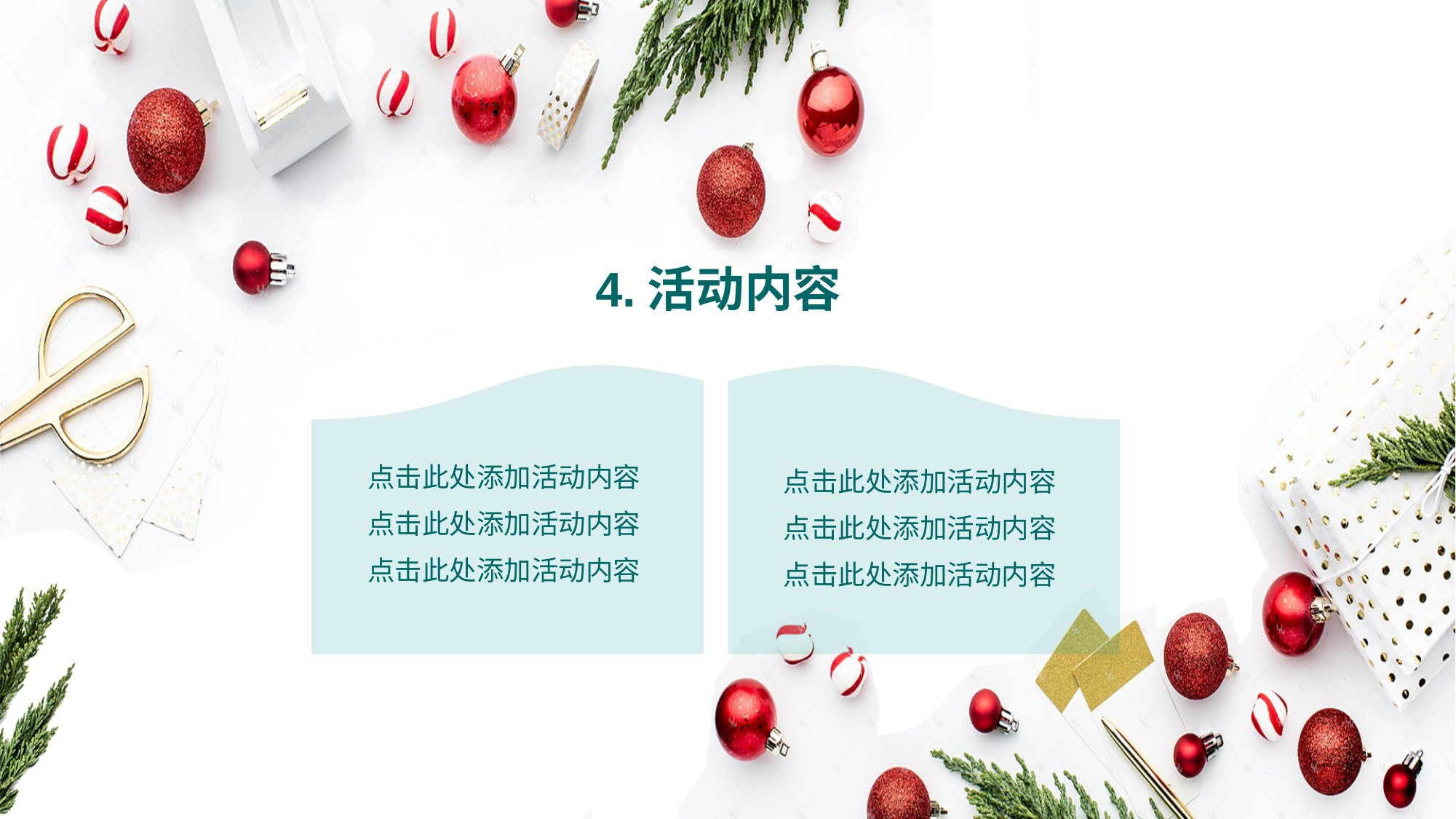

4.活动内容

点击此处添加活动内容
点击此处添加活动内容
点击此处添加活动内容
点击此处添加活动内容
点击此处添加活动内容
点击此处添加活动内容